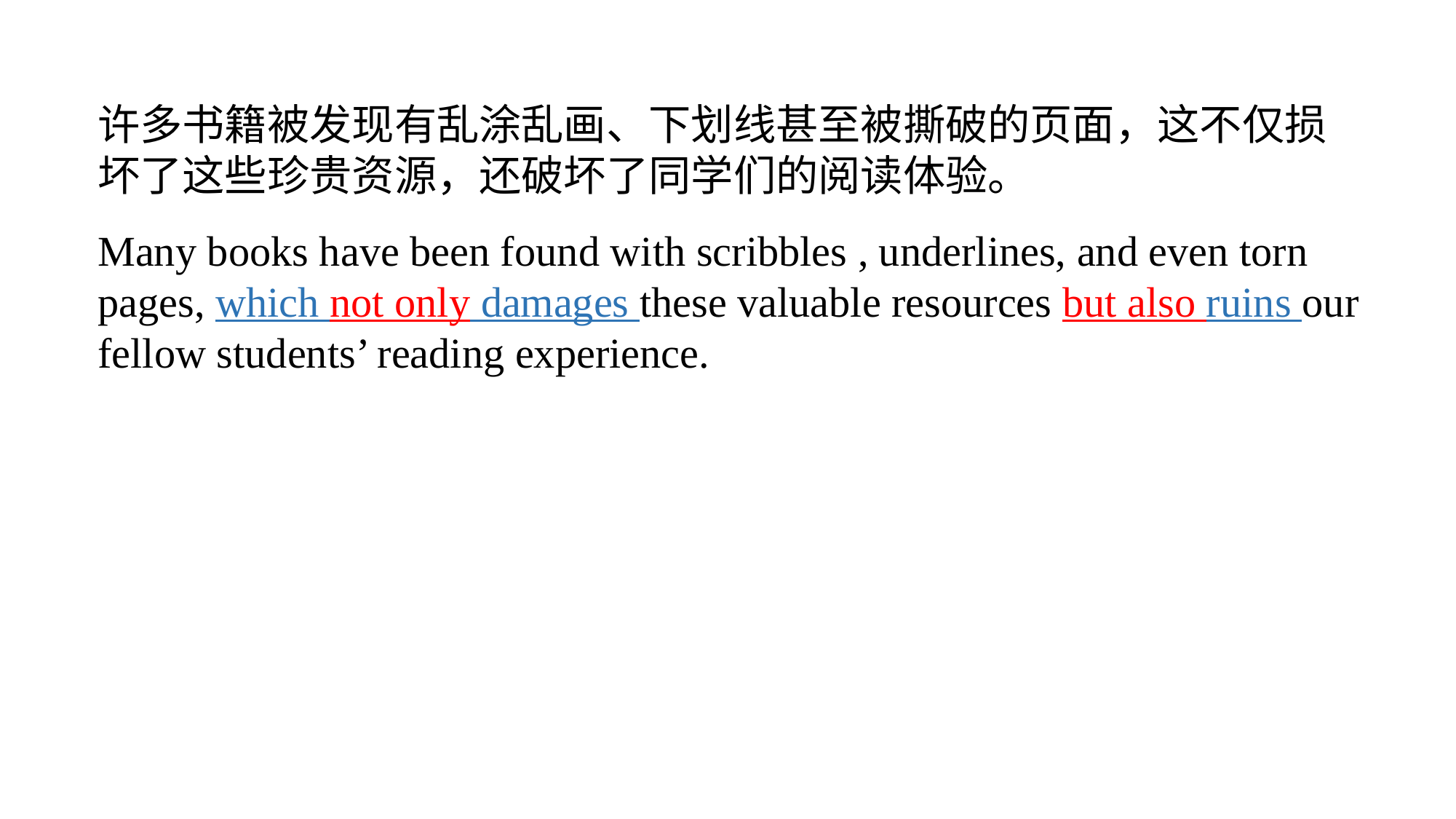

许多书籍被发现有乱涂乱画、下划线甚至被撕破的页面，这不仅损坏了这些珍贵资源，还破坏了同学们的阅读体验。
Many books have been found with scribbles , underlines, and even torn pages, which not only damages these valuable resources but also ruins our fellow students’ reading experience.